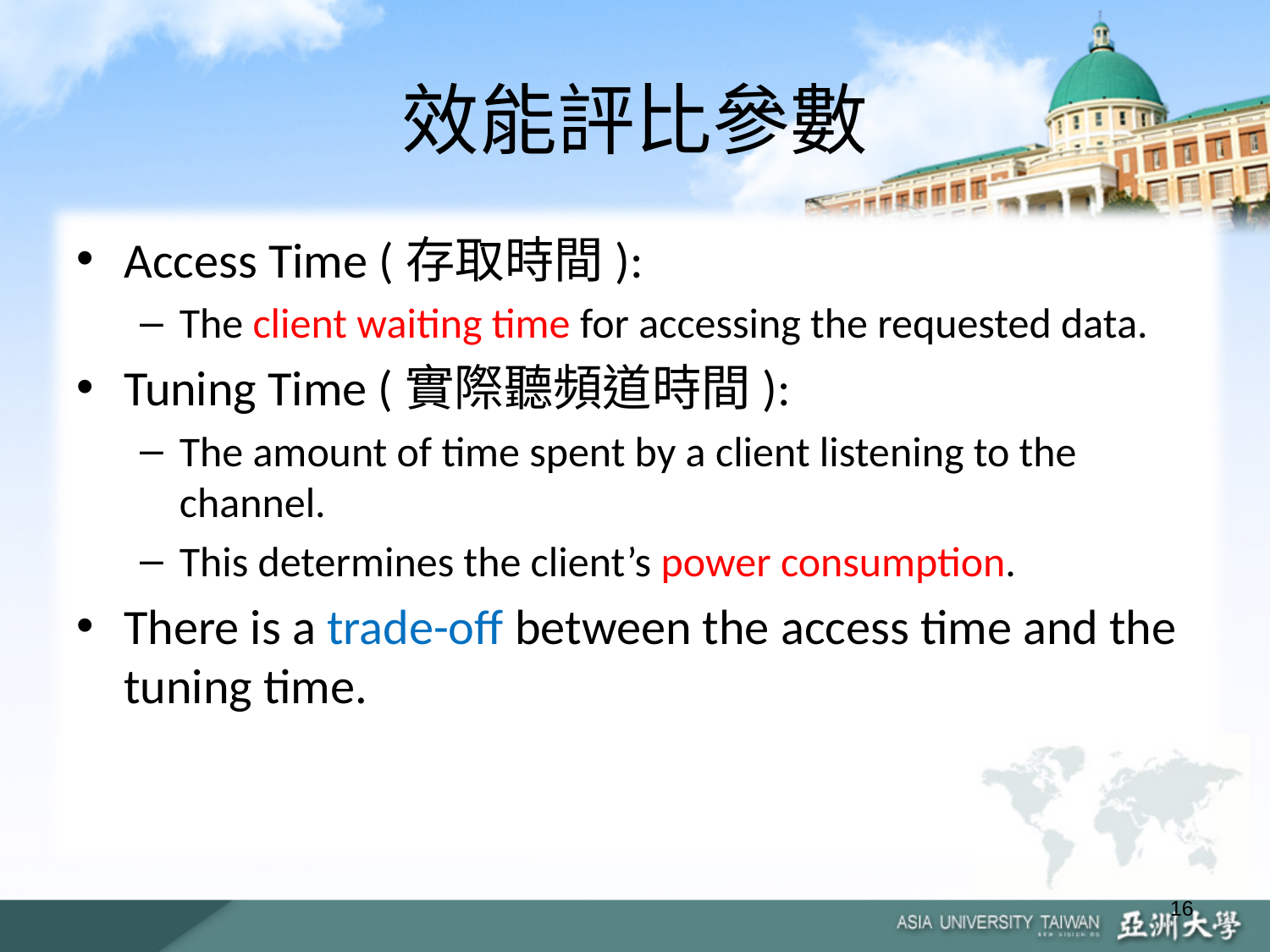

# 效能評比參數
Access Time (存取時間):
The client waiting time for accessing the requested data.
Tuning Time (實際聽頻道時間):
The amount of time spent by a client listening to the channel.
This determines the client’s power consumption.
There is a trade-off between the access time and the tuning time.
16